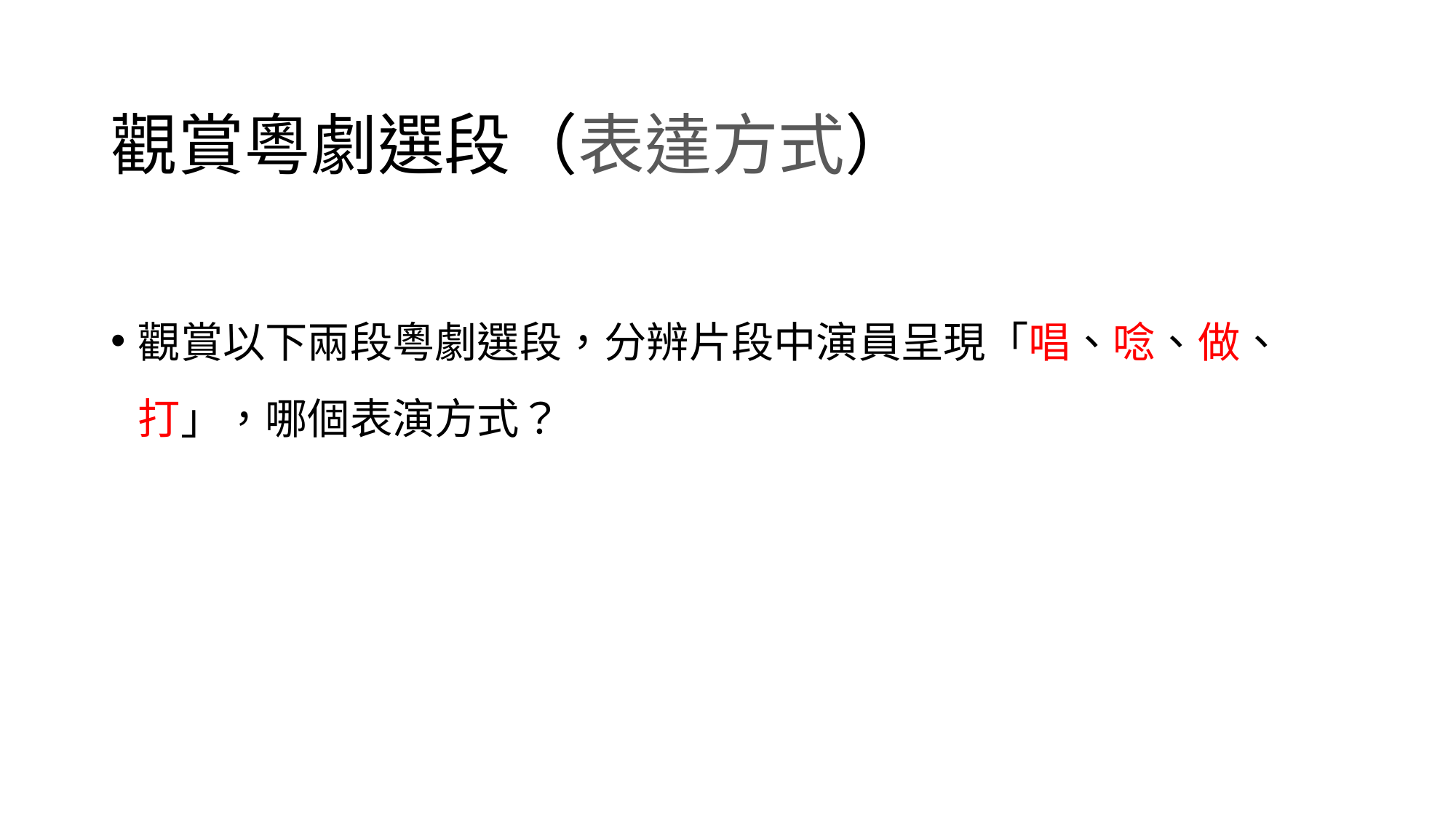

# 觀賞粵劇選段（表達方式）

觀賞以下兩段粵劇選段，分辨片段中演員呈現「唱、唸、做、打」，哪個表演方式？